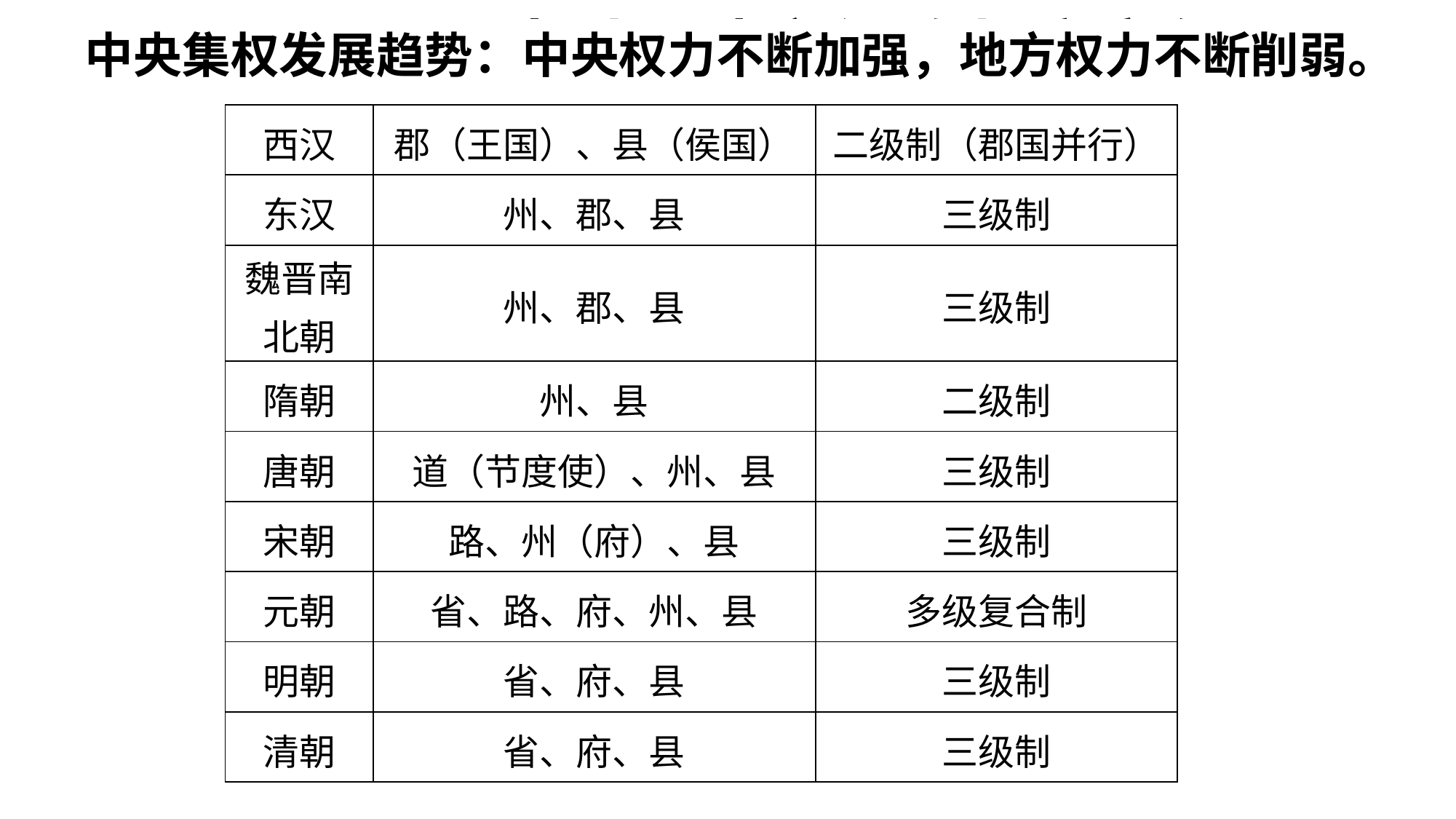

# 两汉至明清时期地方行政制度变化
中央集权发展趋势：中央权力不断加强，地方权力不断削弱。
| 西汉 | 郡（王国）、县（侯国） | 二级制（郡国并行） |
| --- | --- | --- |
| 东汉 | 州、郡、县 | 三级制 |
| 魏晋南北朝 | 州、郡、县 | 三级制 |
| 隋朝 | 州、县 | 二级制 |
| 唐朝 | 道（节度使）、州、县 | 三级制 |
| 宋朝 | 路、州（府）、县 | 三级制 |
| 元朝 | 省、路、府、州、县 | 多级复合制 |
| 明朝 | 省、府、县 | 三级制 |
| 清朝 | 省、府、县 | 三级制 |